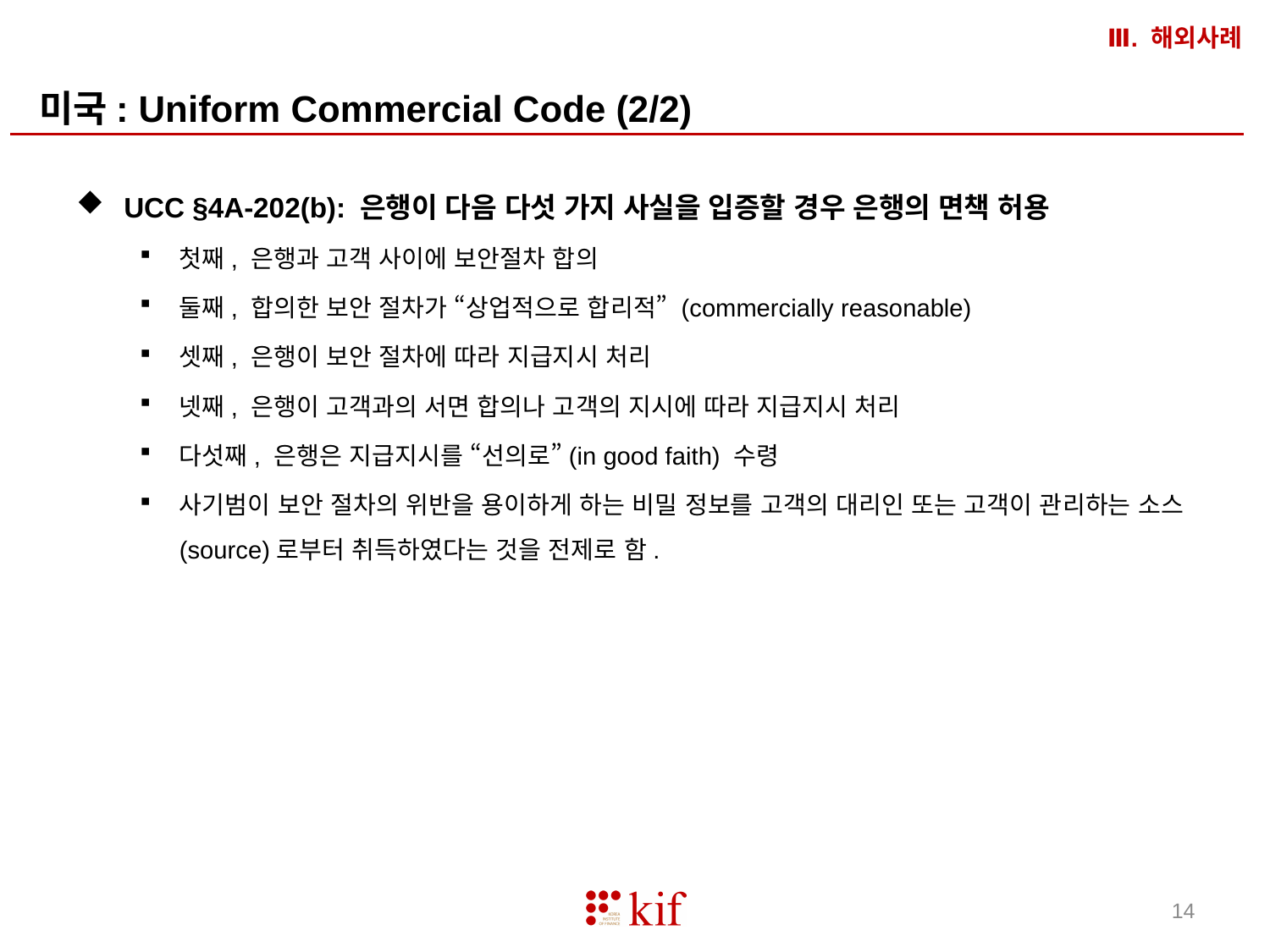

Ⅲ. 해외사례
미국: Uniform Commercial Code (2/2)
UCC §4A-202(b): 은행이 다음 다섯 가지 사실을 입증할 경우 은행의 면책 허용
첫째, 은행과 고객 사이에 보안절차 합의
둘째, 합의한 보안 절차가 “상업적으로 합리적” (commercially reasonable)
셋째, 은행이 보안 절차에 따라 지급지시 처리
넷째, 은행이 고객과의 서면 합의나 고객의 지시에 따라 지급지시 처리
다섯째, 은행은 지급지시를 “선의로”(in good faith) 수령
사기범이 보안 절차의 위반을 용이하게 하는 비밀 정보를 고객의 대리인 또는 고객이 관리하는 소스(source)로부터 취득하였다는 것을 전제로 함.

14